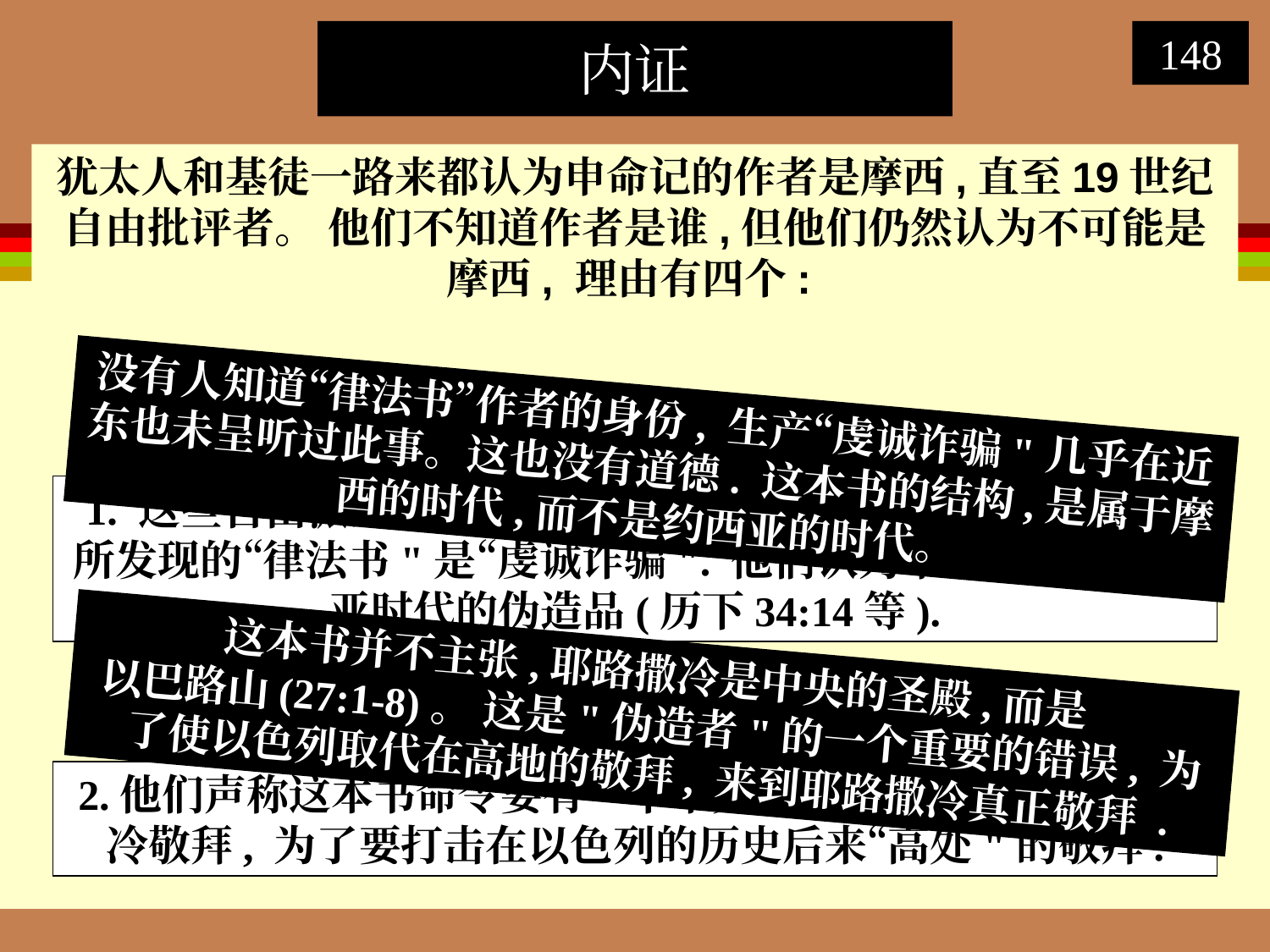

内证
148
犹太人和基徒一路来都认为申命记的作者是摩西,直至19世纪自由批评者。 他们不知道作者是谁,但他们仍然认为不可能是摩西, 理由有四个:
没有人知道“律法书”作者的身份, 生产“虔诚诈骗"几乎在近东也未呈听过此事。这也没有道德. 这本书的结构,是属于摩西的时代,而不是约西亚的时代。
1. 这些自由派的人相信,这在摩西后800年在约西亚的时代所发现的“律法书"是“虔诚诈骗". 他们认为申命记是在约西亚时代的伪造品(历下34:14等).
这本书并不主张,耶路撒冷是中央的圣殿,而是
以巴路山(27:1-8)。 这是"伪造者"的一个重要的错误, 为了使以色列取代在高地的敬拜, 来到耶路撒冷真正敬拜 .
2.他们声称这本书命令要有一个中央圣所(12:1-14)在耶路撒冷敬拜, 为了要打击在以色列的历史后来“高处"的敬拜.